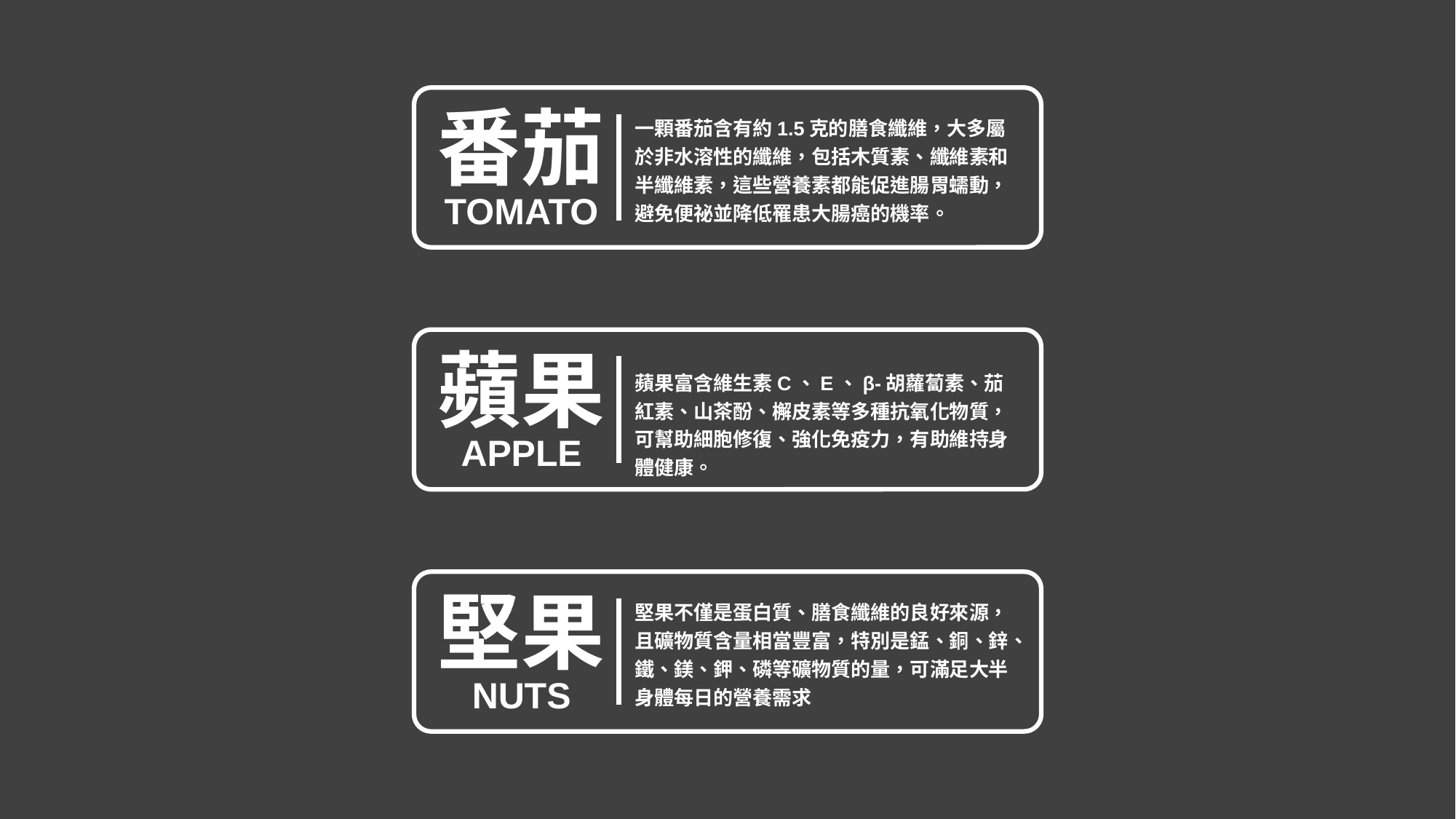

番茄
TOMATO
一顆番茄含有約1.5克的膳食纖維，大多屬於非水溶性的纖維，包括木質素、纖維素和半纖維素，這些營養素都能促進腸胃蠕動，
避免便祕並降低罹患大腸癌的機率。

蘋果
APPLE
蘋果富含維生素C、E、β-胡蘿蔔素、茄紅素、山茶酚、檞皮素等多種抗氧化物質，可幫助細胞修復、強化免疫力，有助維持身體健康。

堅果
NUTS
堅果不僅是蛋白質、膳食纖維的良好來源，且礦物質含量相當豐富，特別是錳、銅、鋅、鐵、鎂、鉀、磷等礦物質的量，可滿足大半身體每日的營養需求